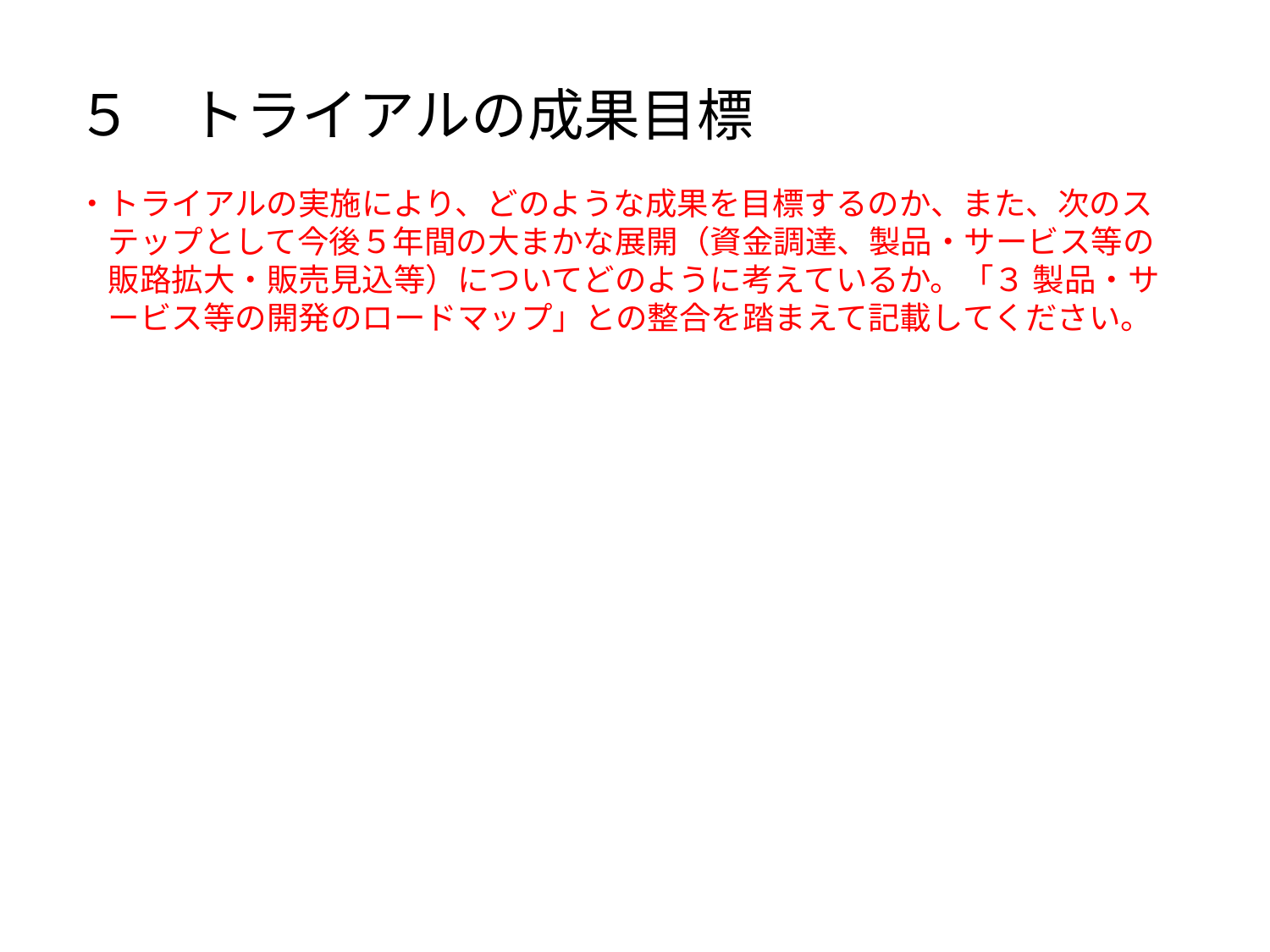

５　トライアルの成果目標
・トライアルの実施により、どのような成果を目標するのか、また、次のス
　テップとして今後５年間の大まかな展開（資金調達、製品・サービス等の
　販路拡大・販売見込等）についてどのように考えているか。「３ 製品・サ
　ービス等の開発のロードマップ」との整合を踏まえて記載してください。